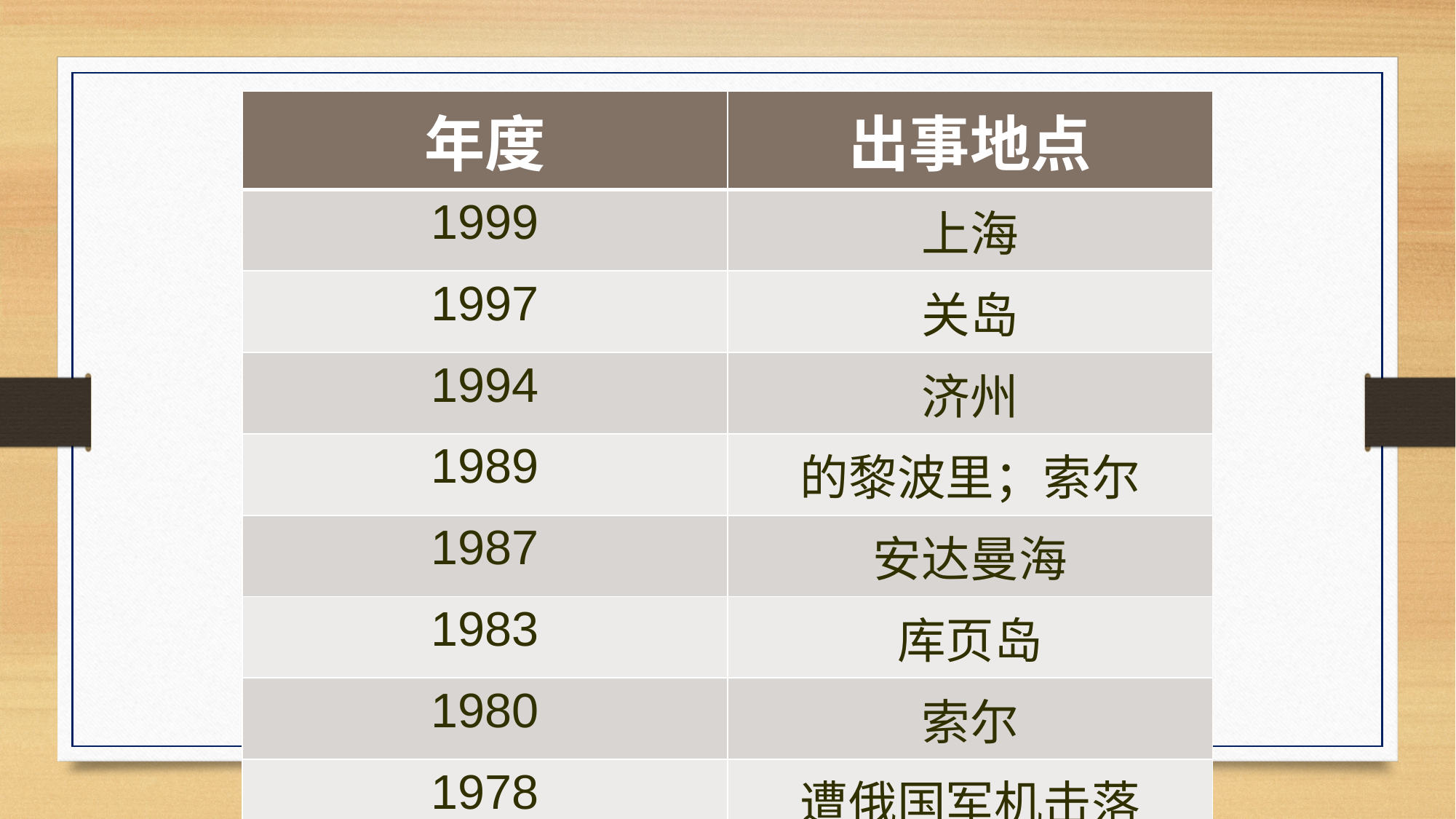

| 年度 | 出事地点 |
| --- | --- |
| 1999 | 上海 |
| 1997 | 关岛 |
| 1994 | 济州 |
| 1989 | 的黎波里；索尔 |
| 1987 | 安达曼海 |
| 1983 | 库页岛 |
| 1980 | 索尔 |
| 1978 | 遭俄国军机击落 |